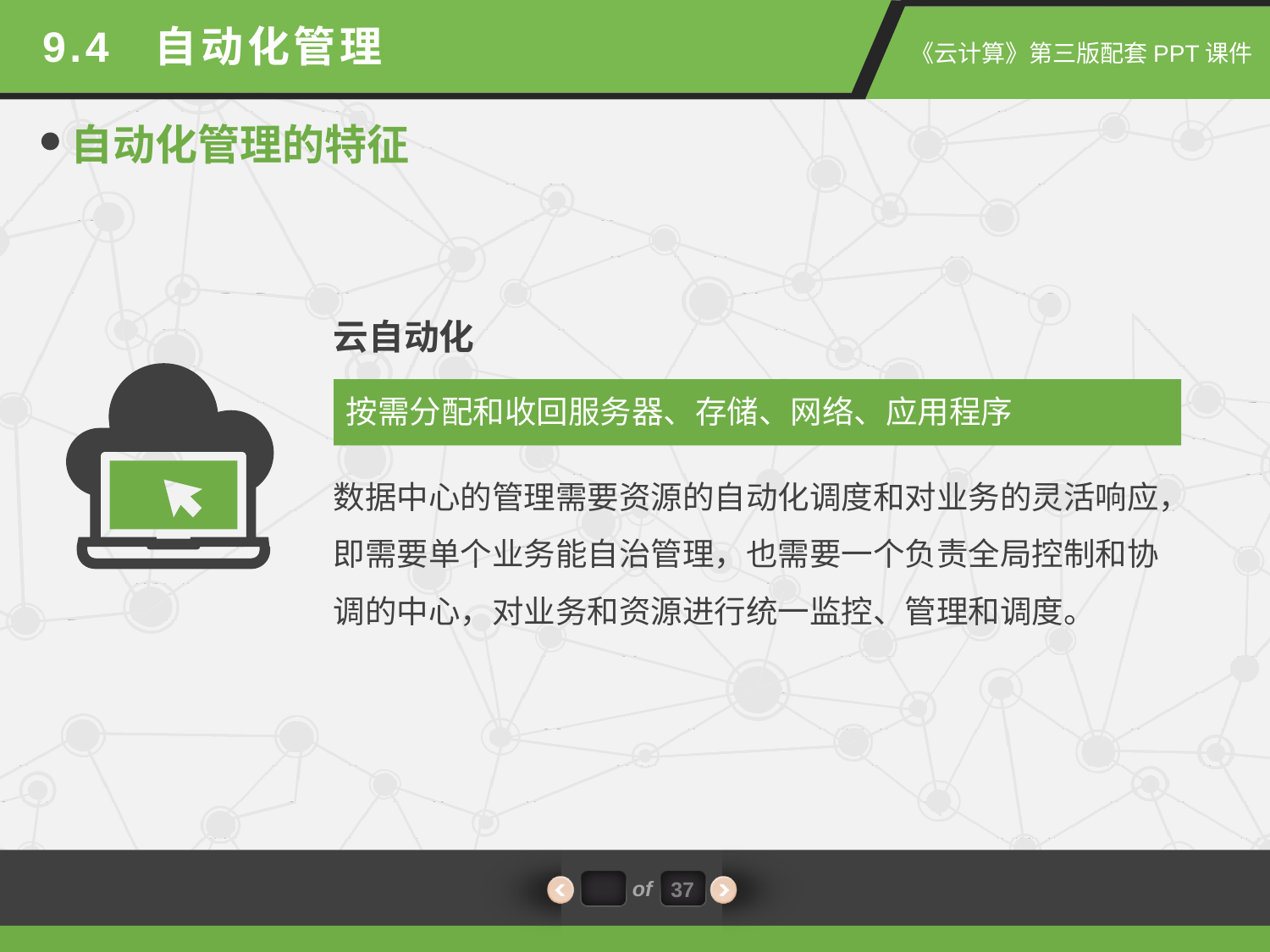

9.4  自动化管理
自动化管理的特征

云自动化

按需分配和收回服务器、存储、网络、应用程序
数据中心的管理需要资源的自动化调度和对业务的灵活响应，即需要单个业务能自治管理，也需要一个负责全局控制和协调的中心，对业务和资源进行统一监控、管理和调度。
7